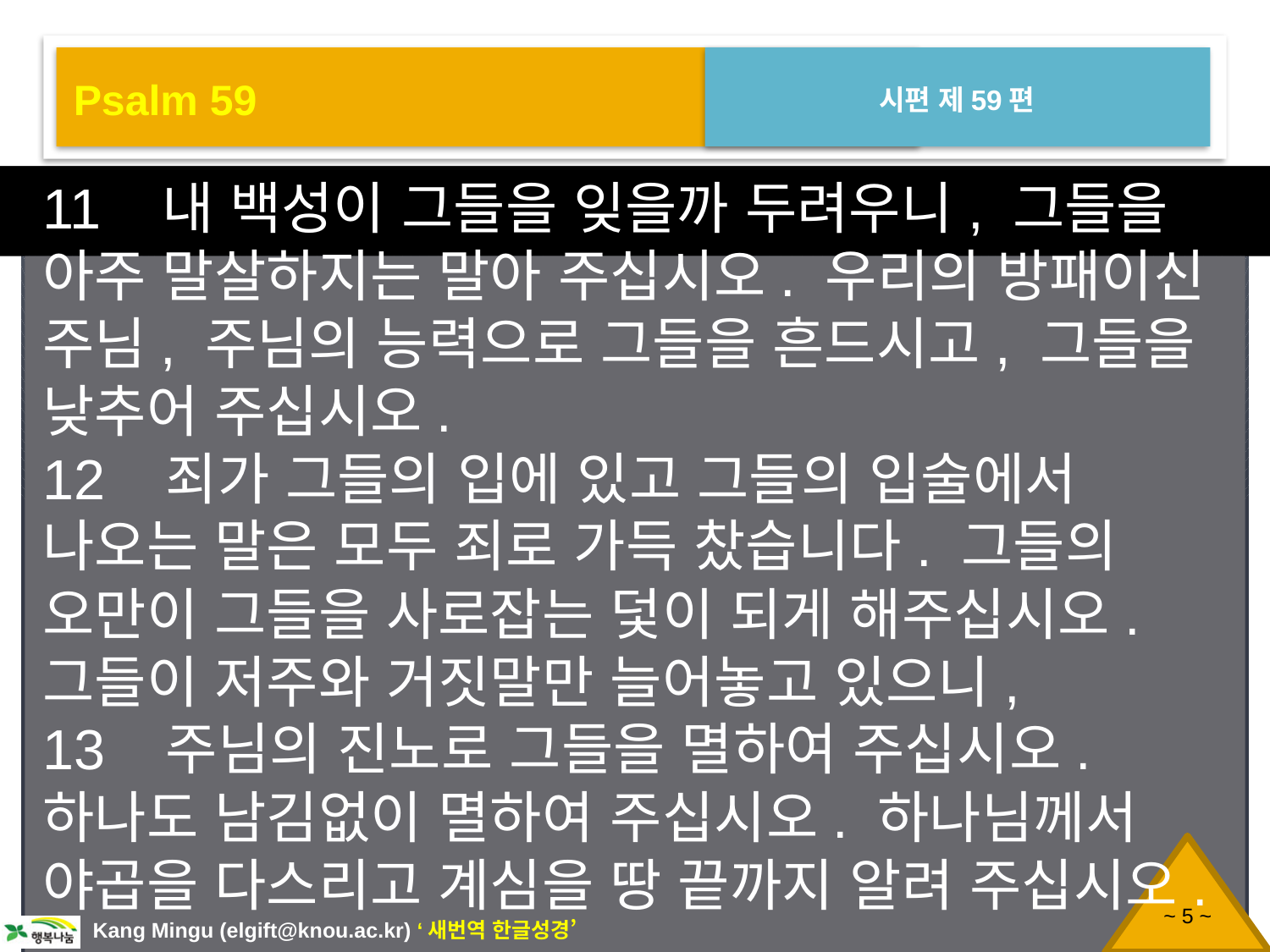

Psalm 59
시편 제59편
11   내 백성이 그들을 잊을까 두려우니, 그들을 아주 말살하지는 말아 주십시오. 우리의 방패이신 주님, 주님의 능력으로 그들을 흔드시고, 그들을 낮추어 주십시오.
12   죄가 그들의 입에 있고 그들의 입술에서 나오는 말은 모두 죄로 가득 찼습니다. 그들의 오만이 그들을 사로잡는 덫이 되게 해주십시오. 그들이 저주와 거짓말만 늘어놓고 있으니,
13   주님의 진노로 그들을 멸하여 주십시오. 하나도 남김없이 멸하여 주십시오. 하나님께서 야곱을 다스리고 계심을 땅 끝까지 알려 주십시오.